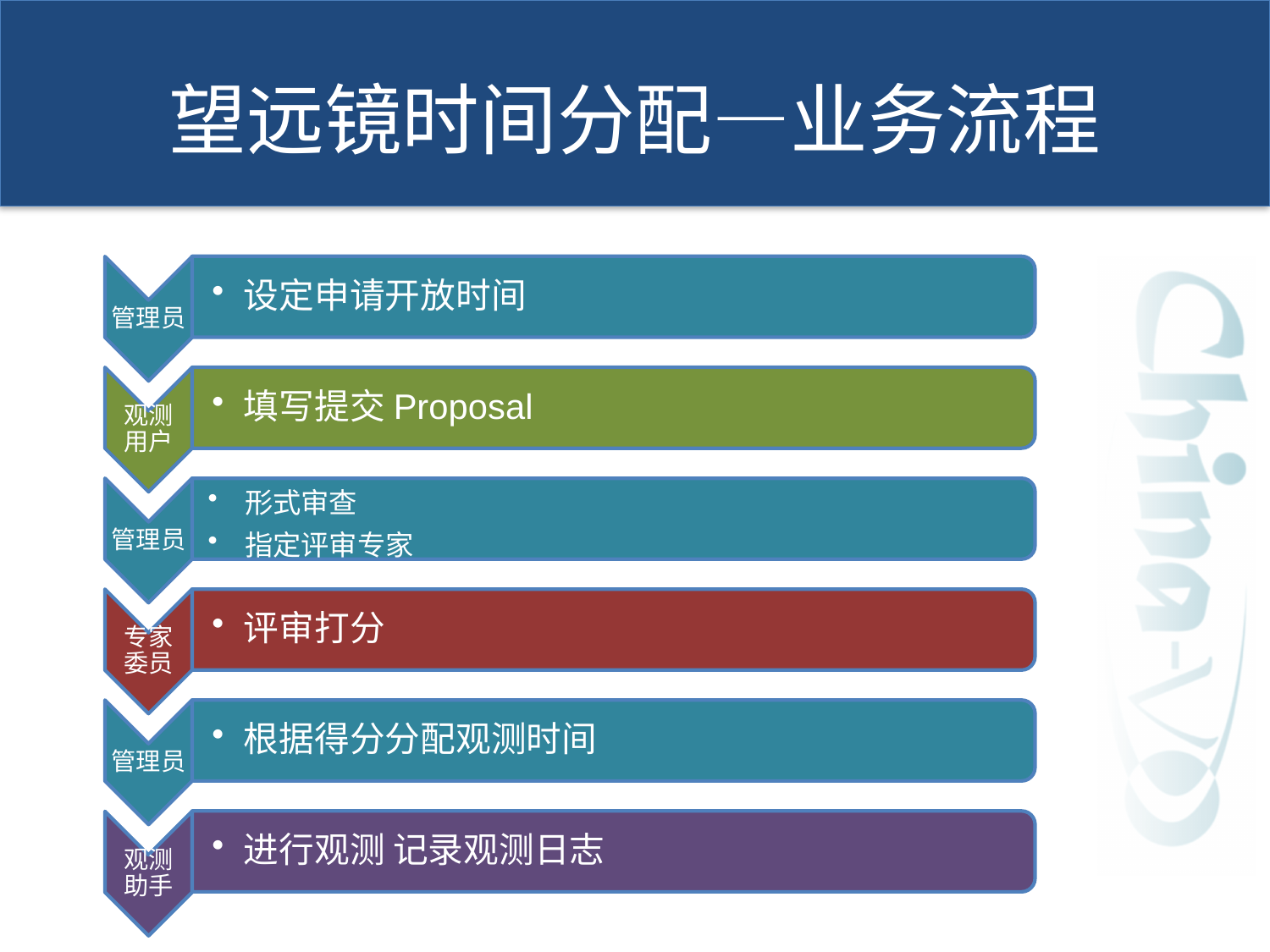

# 望远镜时间分配—业务流程
管理员
设定申请开放时间
观测
用户
填写提交Proposal
管理员
 形式审查
 指定评审专家
专家
委员
评审打分
管理员
根据得分分配观测时间
观测
助手
进行观测 记录观测日志